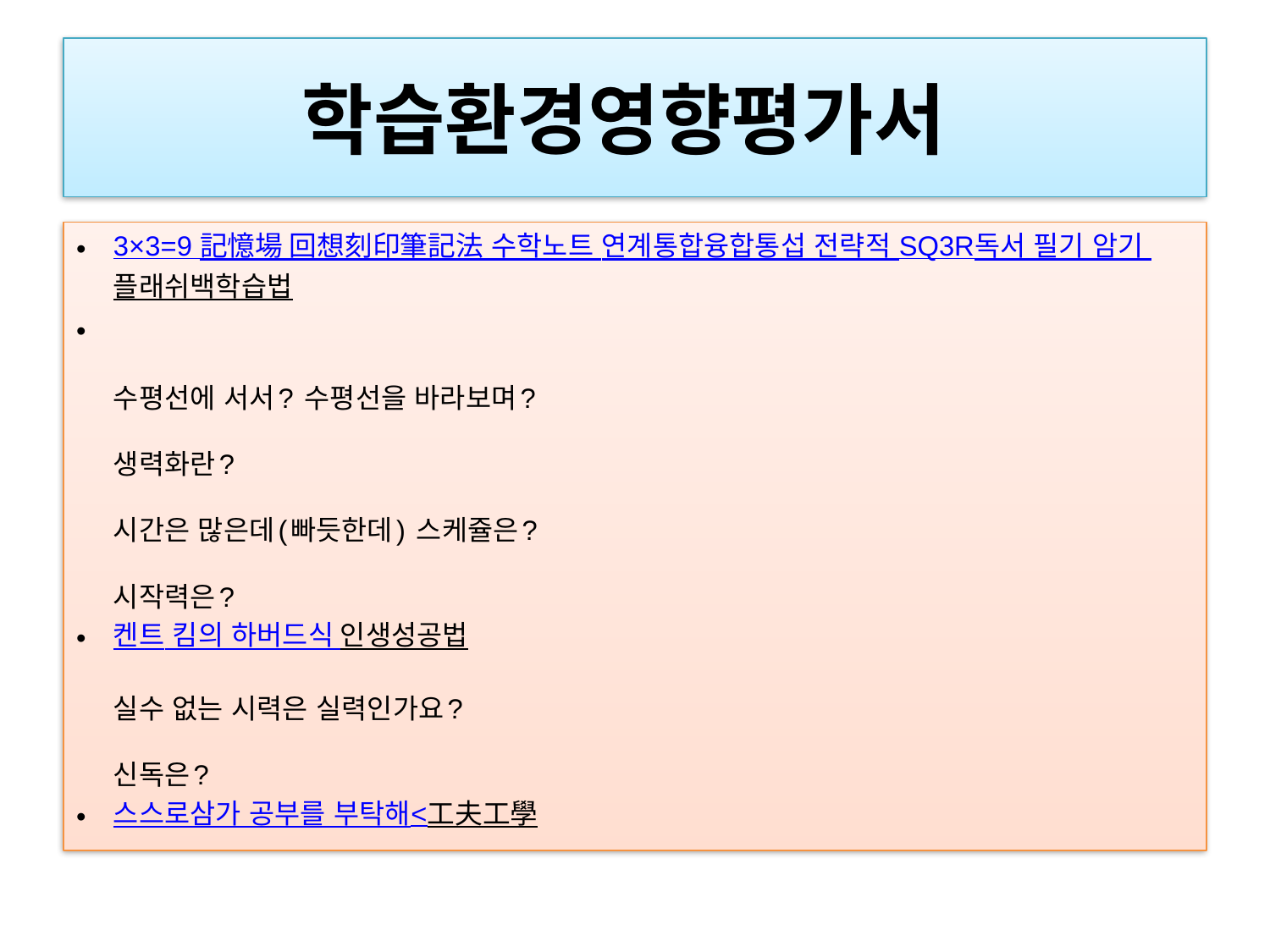

# 학습환경영향평가서
3×3=9 記憶場 回想刻印筆記法 수학노트 연계통합융합통섭 전략적 SQ3R독서 필기 암기 플래쉬백학습법
수평선에 서서? 수평선을 바라보며?
생력화란?
시간은 많은데(빠듯한데) 스케쥴은?
시작력은?
켄트 킴의 하버드식 인생성공법 
실수 없는 시력은 실력인가요?
신독은?
스스로삼가 공부를 부탁해<工夫工學